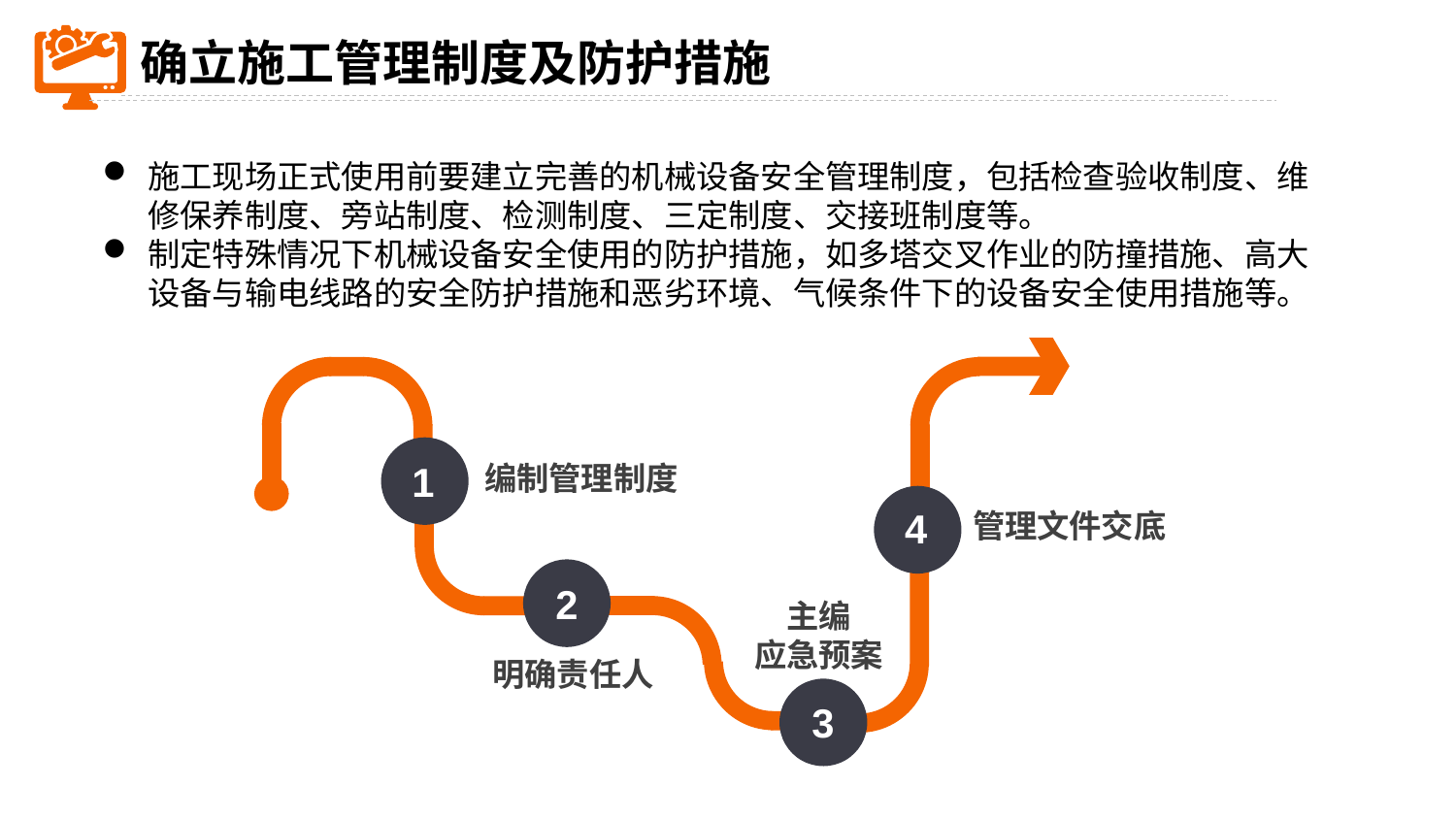

确立施工管理制度及防护措施
施工现场正式使用前要建立完善的机械设备安全管理制度，包括检查验收制度、维修保养制度、旁站制度、检测制度、三定制度、交接班制度等。
制定特殊情况下机械设备安全使用的防护措施，如多塔交叉作业的防撞措施、高大设备与输电线路的安全防护措施和恶劣环境、气候条件下的设备安全使用措施等。

1
编制管理制度

4
管理文件交底

2
主编
应急预案

明确责任人

3